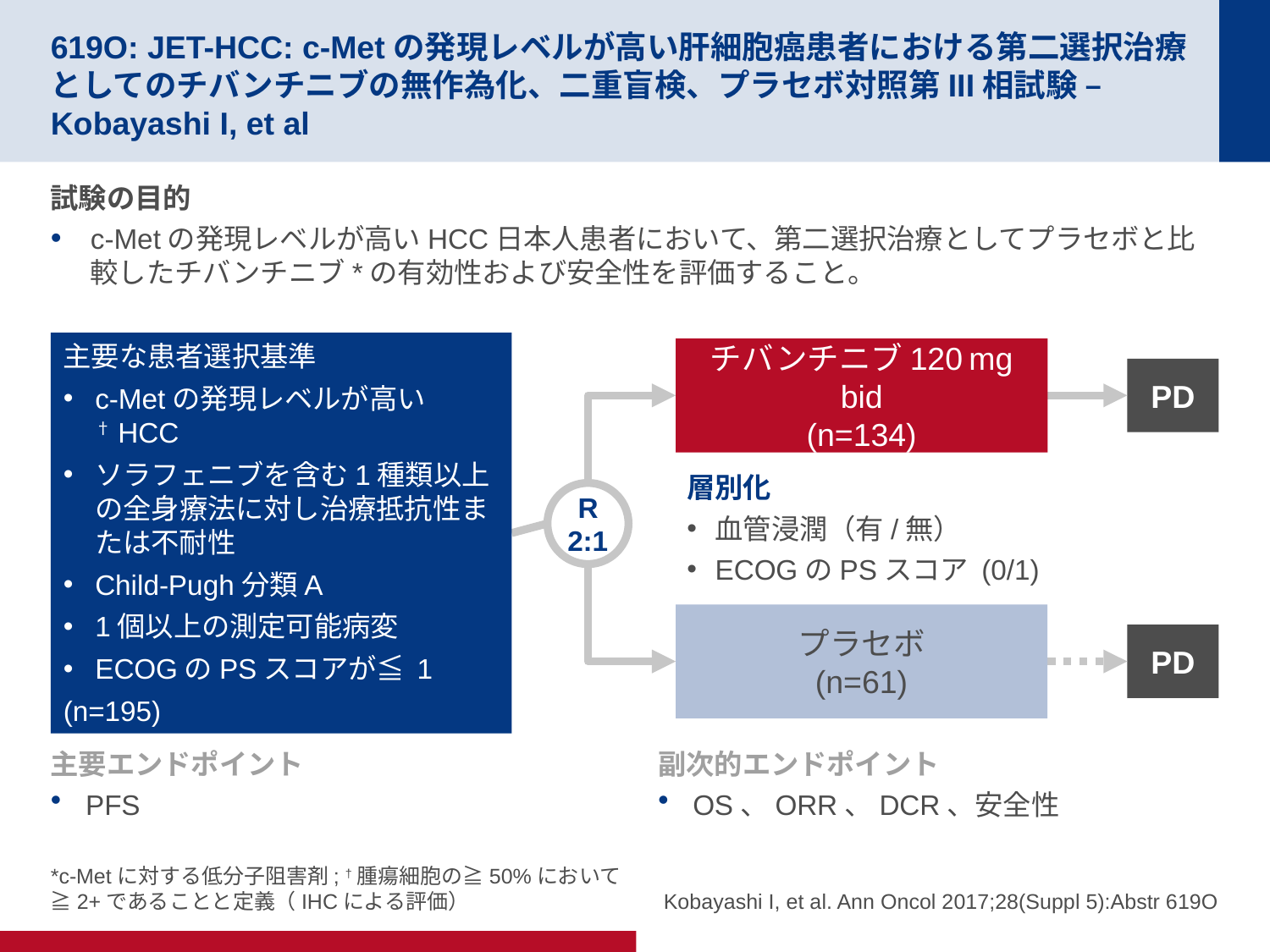

# 619O: JET-HCC: c-Metの発現レベルが高い肝細胞癌患者における第二選択治療としてのチバンチニブの無作為化、二重盲検、プラセボ対照第III相試験 – Kobayashi I, et al
試験の目的
c-Metの発現レベルが高いHCC日本人患者において、第二選択治療としてプラセボと比較したチバンチニブ*の有効性および安全性を評価すること。

主要な患者選択基準
c-Metの発現レベルが高い†HCC
ソラフェニブを含む1種類以上の全身療法に対し治療抵抗性または不耐性
Child-Pugh分類A
1個以上の測定可能病変
ECOGのPSスコアが≦ 1
(n=195)
チバンチニブ120 mg bid
(n=134)
PD
層別化
血管浸潤（有/無）
ECOGのPSスコア (0/1)
R
2:1
プラセボ
(n=61)
PD
主要エンドポイント
PFS

副次的エンドポイント
OS、ORR、DCR、安全性
*c-Metに対する低分子阻害剤; †腫瘍細胞の≧50%において≧2+であることと定義（IHCによる評価）
Kobayashi I, et al. Ann Oncol 2017;28(Suppl 5):Abstr 619O